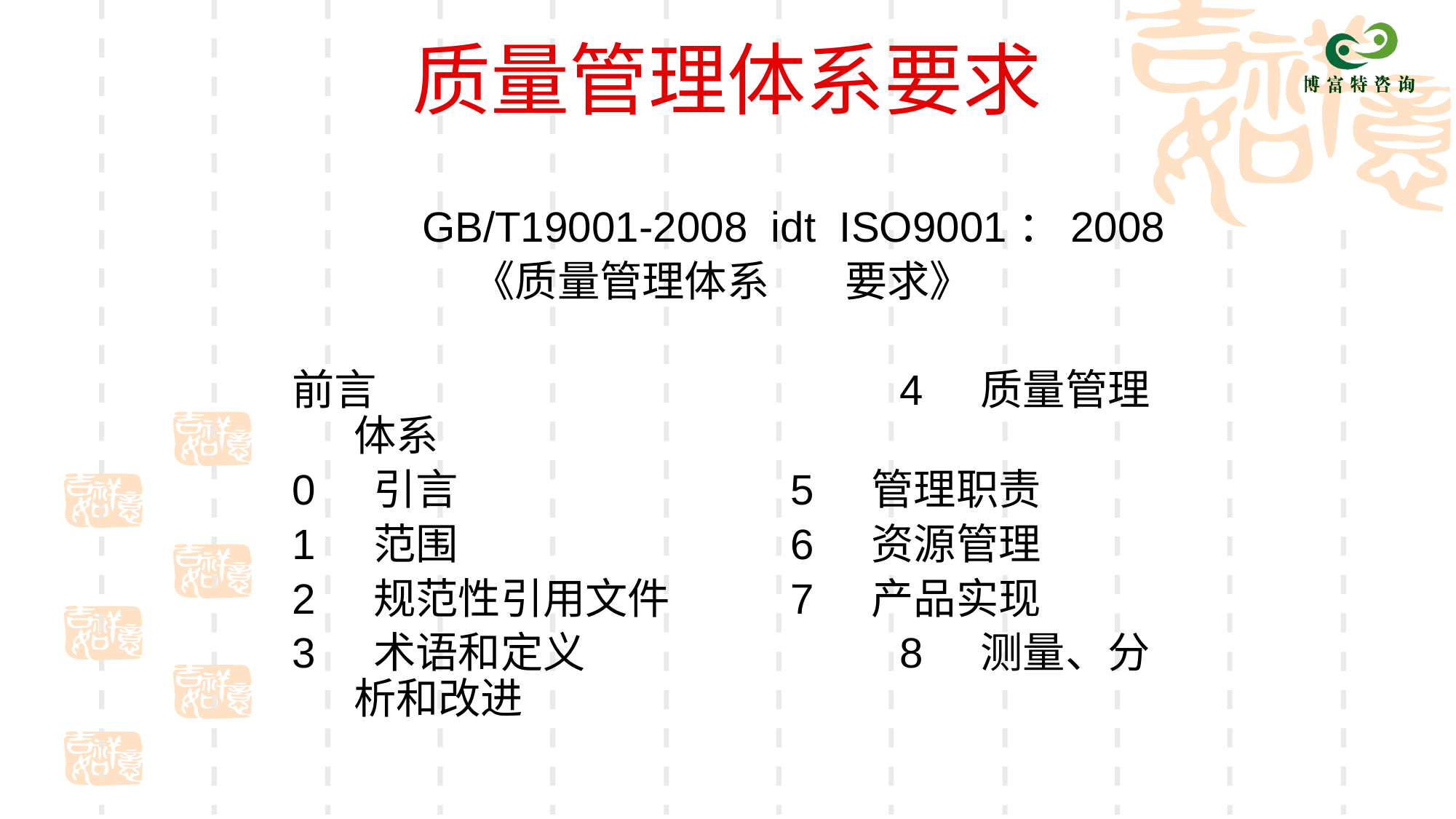

# 质量管理体系要求
           GB/T19001-2008  idt  ISO9001：2008
                  《质量管理体系        要求》

前言					4    质量管理体系
0    引言				5    管理职责
1    范围				6    资源管理
2    规范性引用文件		7    产品实现
3    术语和定义			8    测量、分析和改进